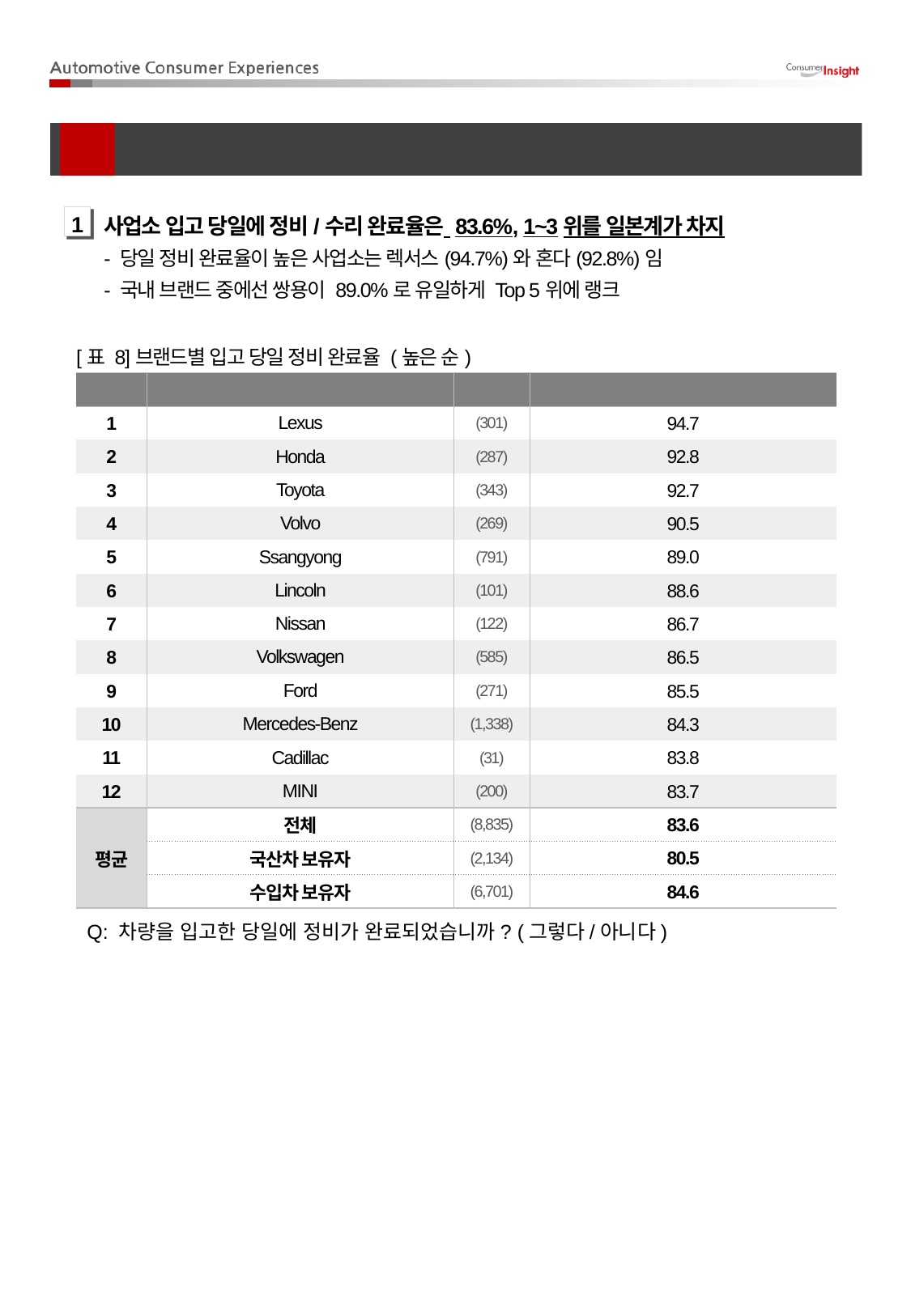

관찰/대기(1)
03
사업소 입고 당일에 정비/수리 완료율은 83.6%, 1~3위를 일본계가 차지
- 당일 정비 완료율이 높은 사업소는 렉서스(94.7%)와 혼다(92.8%)임
- 국내 브랜드 중에선 쌍용이 89.0%로 유일하게 Top 5위에 랭크
1
[표 8]브랜드별 입고 당일 정비 완료율 (높은 순)
| Rank | Brand | (N) | 당일 정비 완료율(%) |
| --- | --- | --- | --- |
| 1 | Lexus | (301) | 94.7 |
| 2 | Honda | (287) | 92.8 |
| 3 | Toyota | (343) | 92.7 |
| 4 | Volvo | (269) | 90.5 |
| 5 | Ssangyong | (791) | 89.0 |
| 6 | Lincoln | (101) | 88.6 |
| 7 | Nissan | (122) | 86.7 |
| 8 | Volkswagen | (585) | 86.5 |
| 9 | Ford | (271) | 85.5 |
| 10 | Mercedes-Benz | (1,338) | 84.3 |
| 11 | Cadillac | (31) | 83.8 |
| 12 | MINI | (200) | 83.7 |
| 평균 | 전체 | (8,835) | 83.6 |
|  | 국산차 보유자 | (2,134) | 80.5 |
|  | 수입차 보유자 | (6,701) | 84.6 |
Q: 차량을 입고한 당일에 정비가 완료되었습니까? (그렇다/아니다)